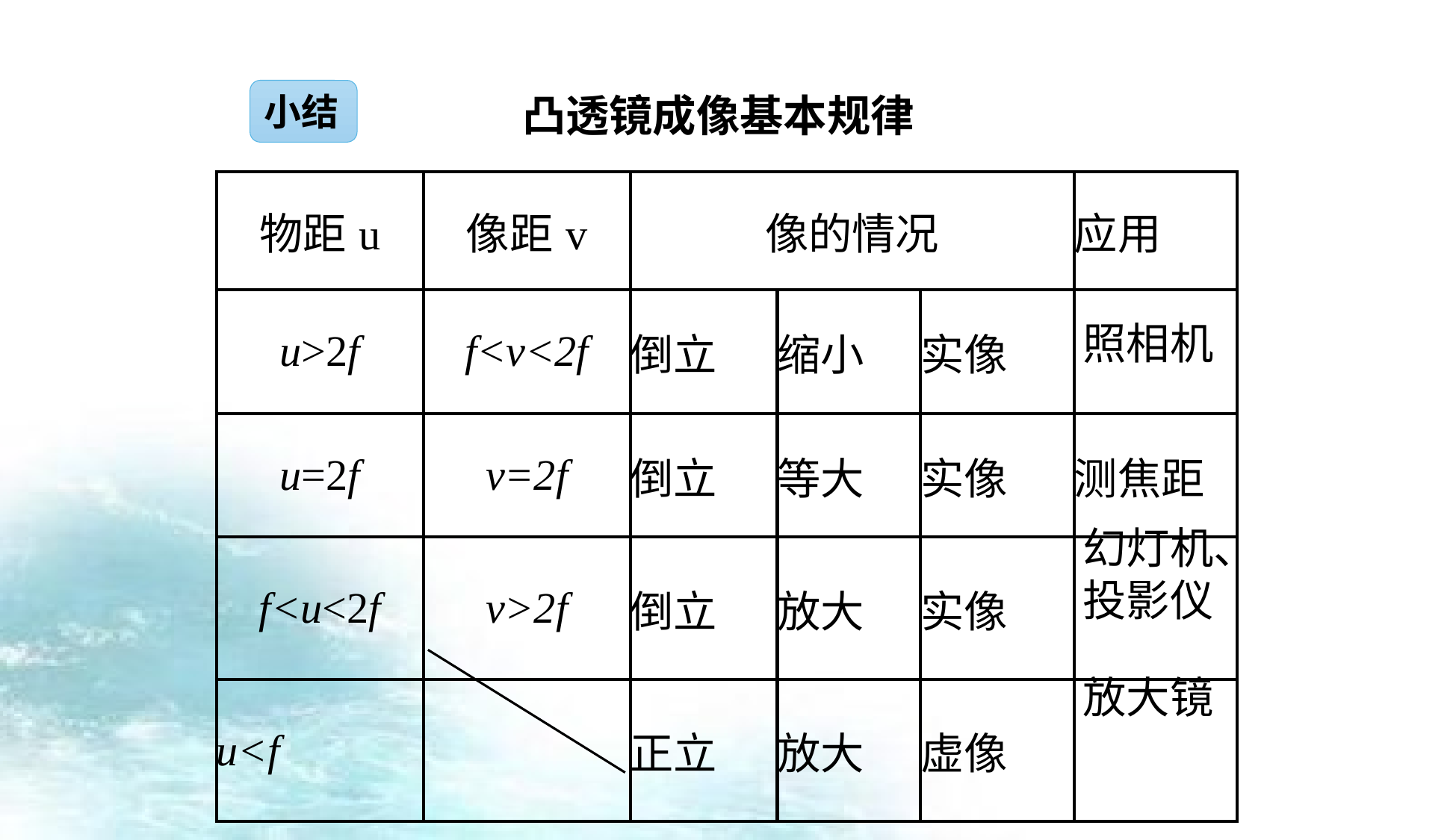

小结
凸透镜成像基本规律
| 物距u | 像距v | 像的情况 |  |  | 应用 |
| --- | --- | --- | --- | --- | --- |
| u>2f | f<v<2f | 倒立 | 缩小 | 实像 |  |
| u=2f | v=2f | 倒立 | 等大 | 实像 | 测焦距 |
| f<u<2f | v>2f | 倒立 | 放大 | 实像 |  |
| u<f |  | 正立 | 放大 | 虚像 |  |
照相机
幻灯机、投影仪
放大镜